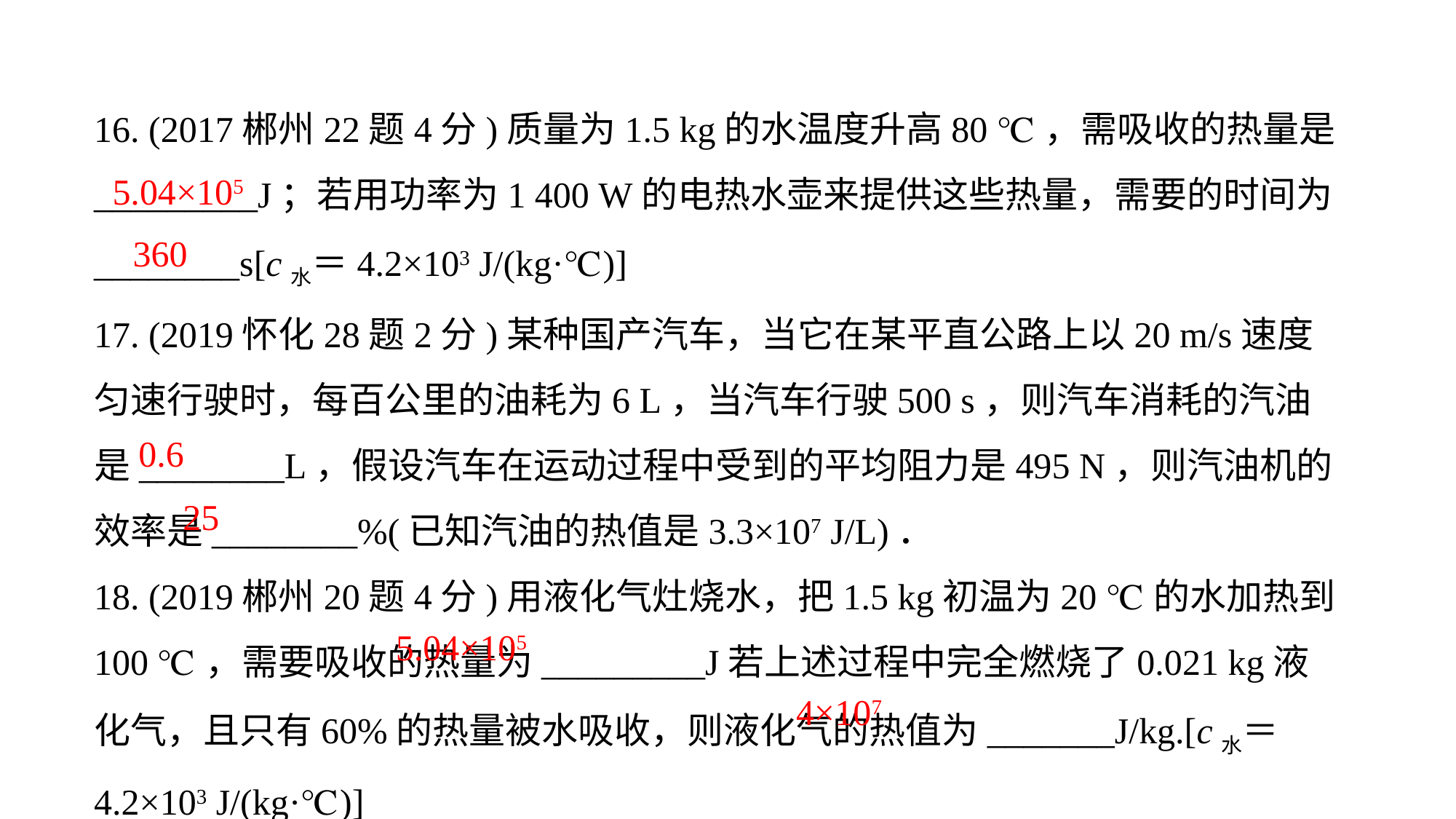

16. (2017郴州22题4分)质量为1.5 kg的水温度升高80 ℃，需吸收的热量是_________J；若用功率为1 400 W的电热水壶来提供这些热量，需要的时间为________s[c水＝4.2×103 J/(kg·℃)]
17. (2019怀化28题2分)某种国产汽车，当它在某平直公路上以20 m/s速度匀速行驶时，每百公里的油耗为6 L，当汽车行驶500 s，则汽车消耗的汽油是________L，假设汽车在运动过程中受到的平均阻力是495 N，则汽油机的效率是________%(已知汽油的热值是3.3×107 J/L)．
18. (2019郴州20题4分)用液化气灶烧水，把1.5 kg初温为20 ℃的水加热到100 ℃，需要吸收的热量为_________J若上述过程中完全燃烧了0.021 kg液化气，且只有60%的热量被水吸收，则液化气的热值为_______J/kg.[c水＝4.2×103 J/(kg·℃)]
 5.04×105
360
0.6
25
5.04×105
4×107